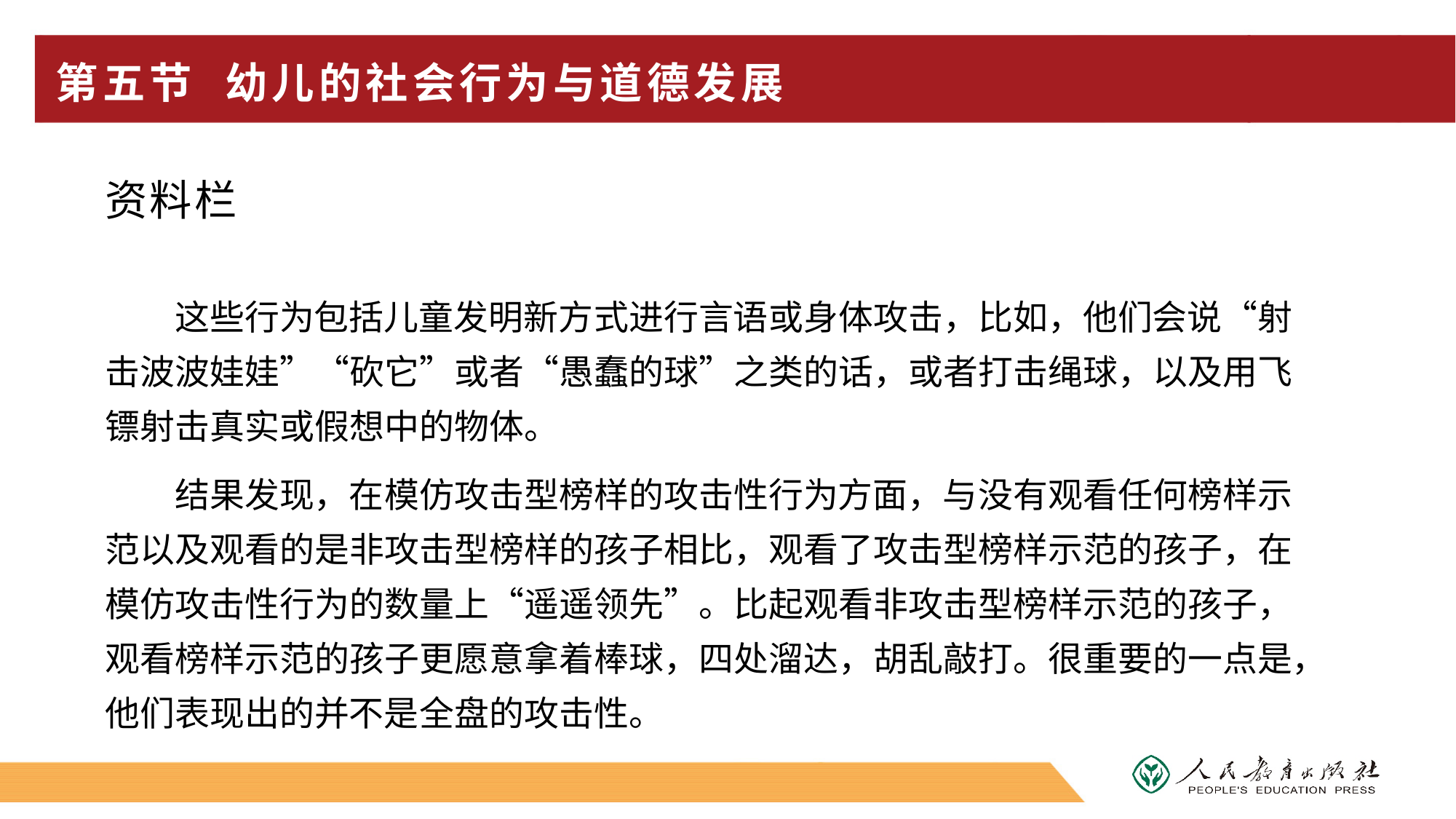

# 第五节  幼儿的社会行为与道德发展
资料栏
这些行为包括儿童发明新方式进行言语或身体攻击，比如，他们会说“射击波波娃娃”“砍它”或者“愚蠢的球”之类的话，或者打击绳球，以及用飞镖射击真实或假想中的物体。
结果发现，在模仿攻击型榜样的攻击性行为方面，与没有观看任何榜样示范以及观看的是非攻击型榜样的孩子相比，观看了攻击型榜样示范的孩子，在模仿攻击性行为的数量上“遥遥领先”。比起观看非攻击型榜样示范的孩子，观看榜样示范的孩子更愿意拿着棒球，四处溜达，胡乱敲打。很重要的一点是，他们表现出的并不是全盘的攻击性。